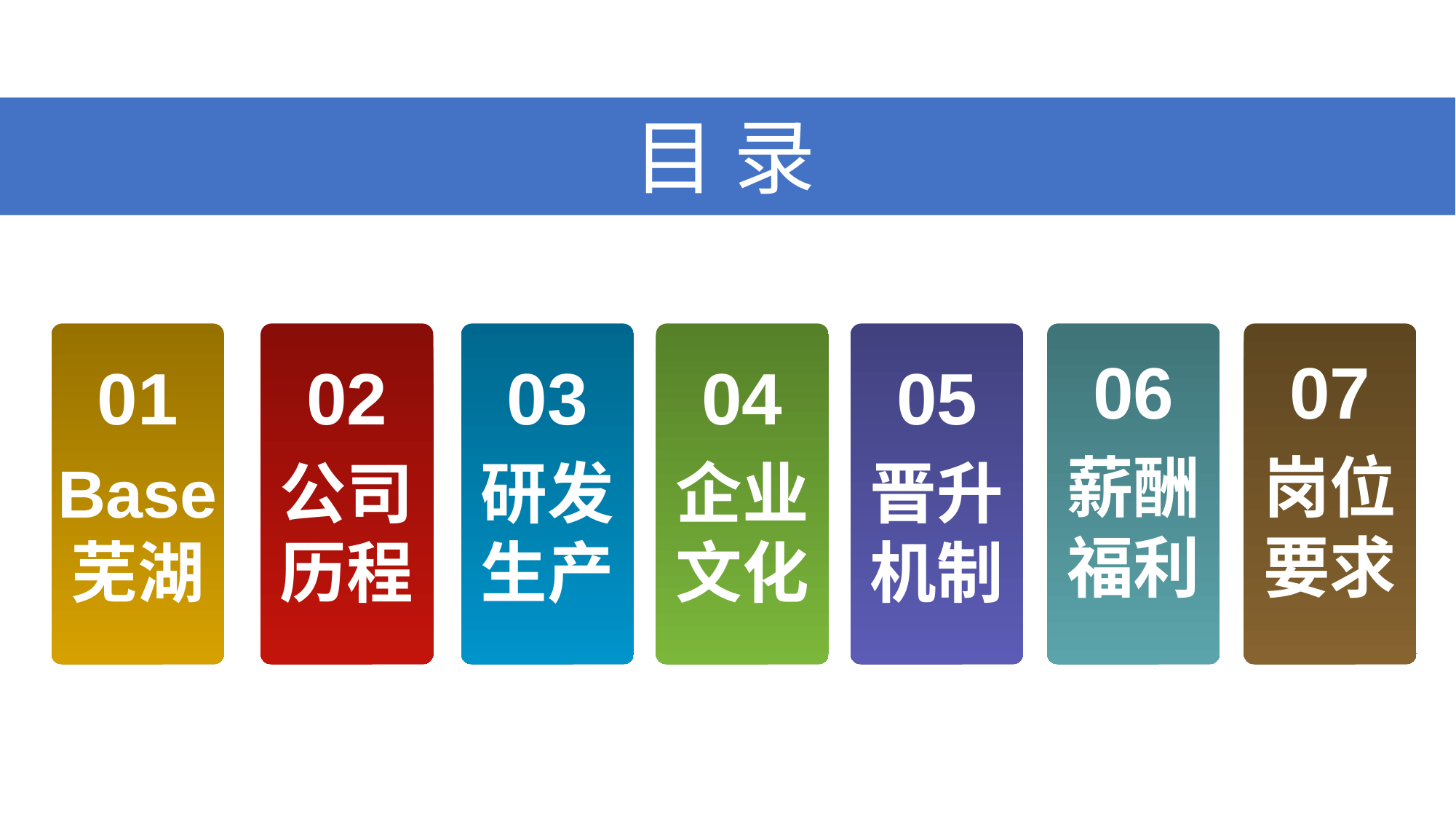

目 录

01
Base
芜湖

02
公司
历程

03
研发
生产

04
企业
文化

05
晋升机制

06
薪酬
福利

07
岗位
要求